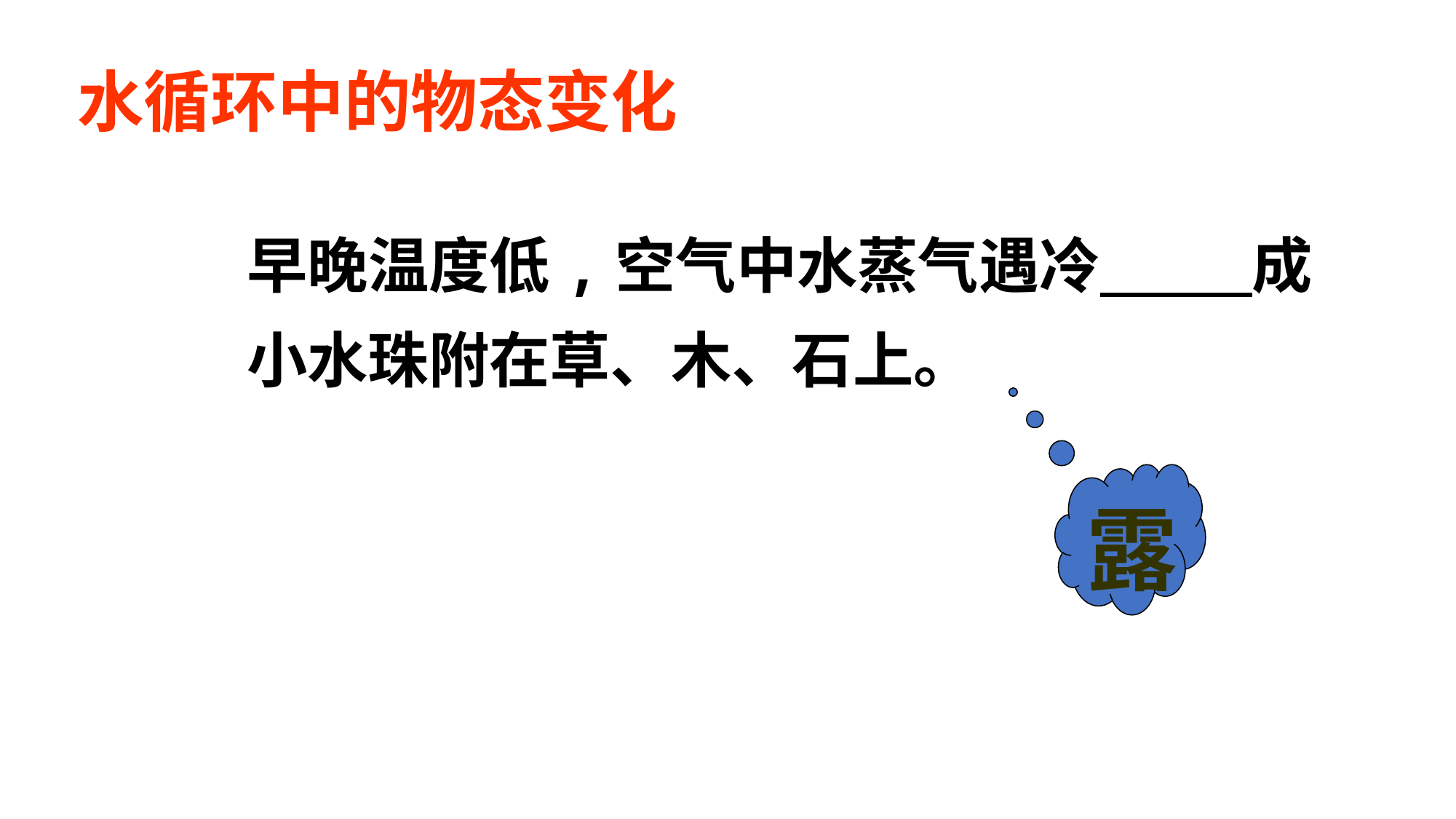

水循环中的物态变化
早晚温度低,空气中水蒸气遇冷     成小水珠附在草、木、石上。

露